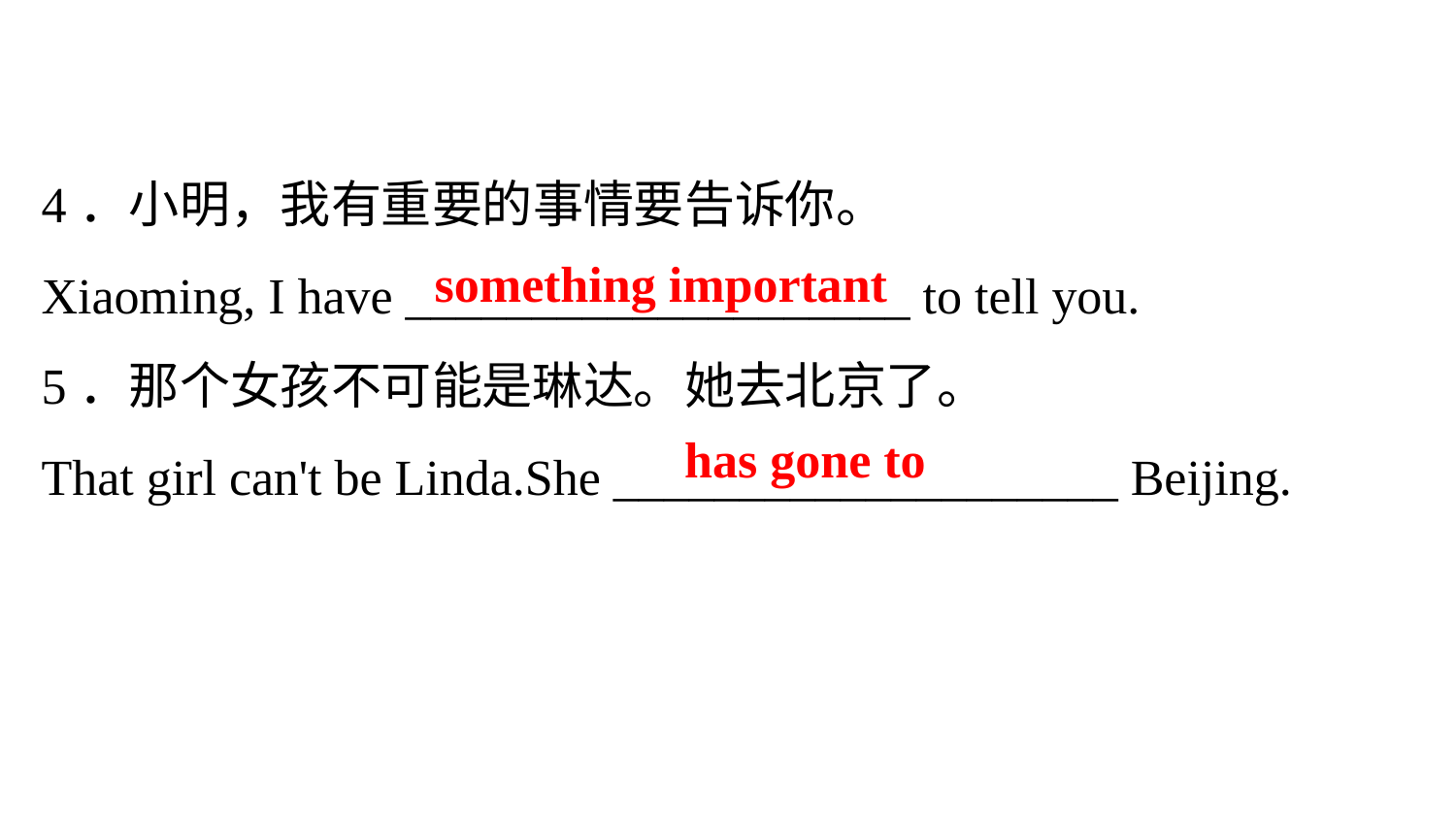

4．小明，我有重要的事情要告诉你。
Xiaoming, I have ____________________ to tell you.
5．那个女孩不可能是琳达。她去北京了。
That girl can't be Linda.She ____________________ Beijing.
something important
has gone to